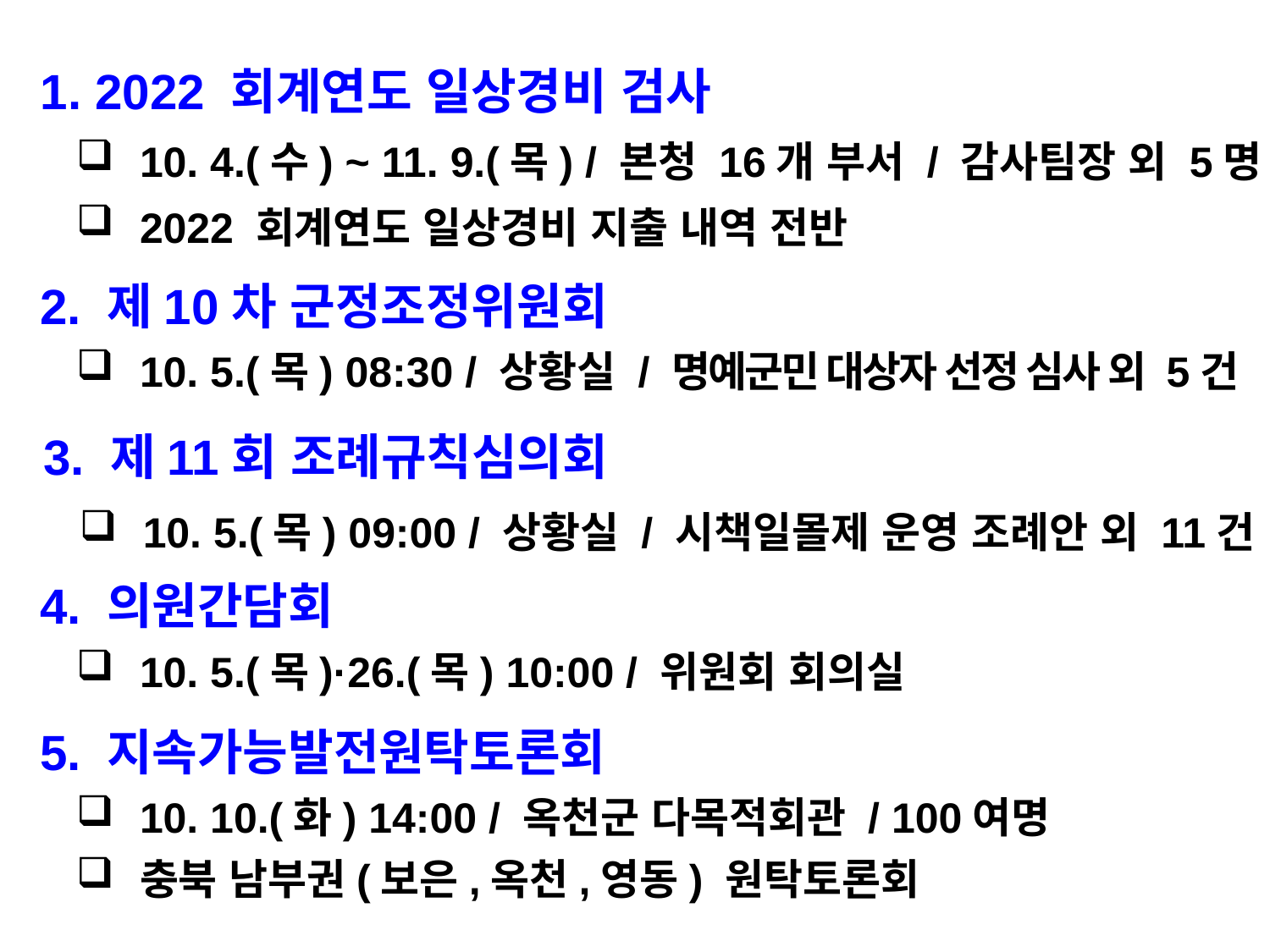

1. 2022 회계연도 일상경비 검사
10. 4.(수) ~ 11. 9.(목) / 본청 16개 부서 / 감사팀장 외 5명
2022 회계연도 일상경비 지출 내역 전반

  2. 제10차 군정조정위원회
10. 5.(목) 08:30 / 상황실 / 명예군민 대상자 선정 심사 외 5건
  3. 제11회 조례규칙심의회
10. 5.(목) 09:00 / 상황실 / 시책일몰제 운영 조례안 외 11건

  4. 의원간담회
10. 5.(목)·26.(목) 10:00 / 위원회 회의실
  5. 지속가능발전원탁토론회
10. 10.(화) 14:00 / 옥천군 다목적회관 / 100여명
충북 남부권(보은,옥천,영동) 원탁토론회